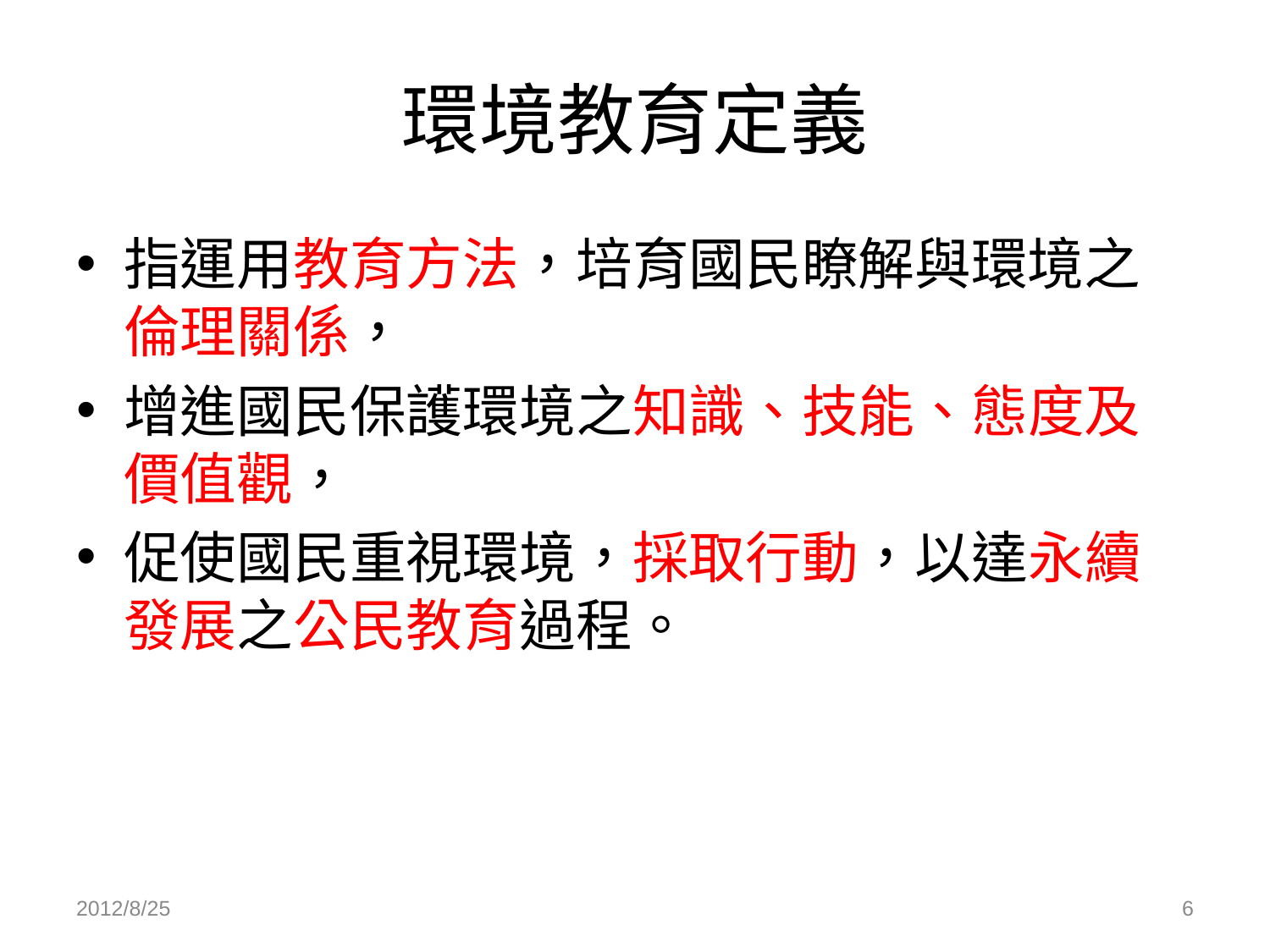

# 環境教育定義
指運用教育方法，培育國民瞭解與環境之倫理關係，
增進國民保護環境之知識、技能、態度及價值觀，
促使國民重視環境，採取行動，以達永續發展之公民教育過程。
2012/8/25
6